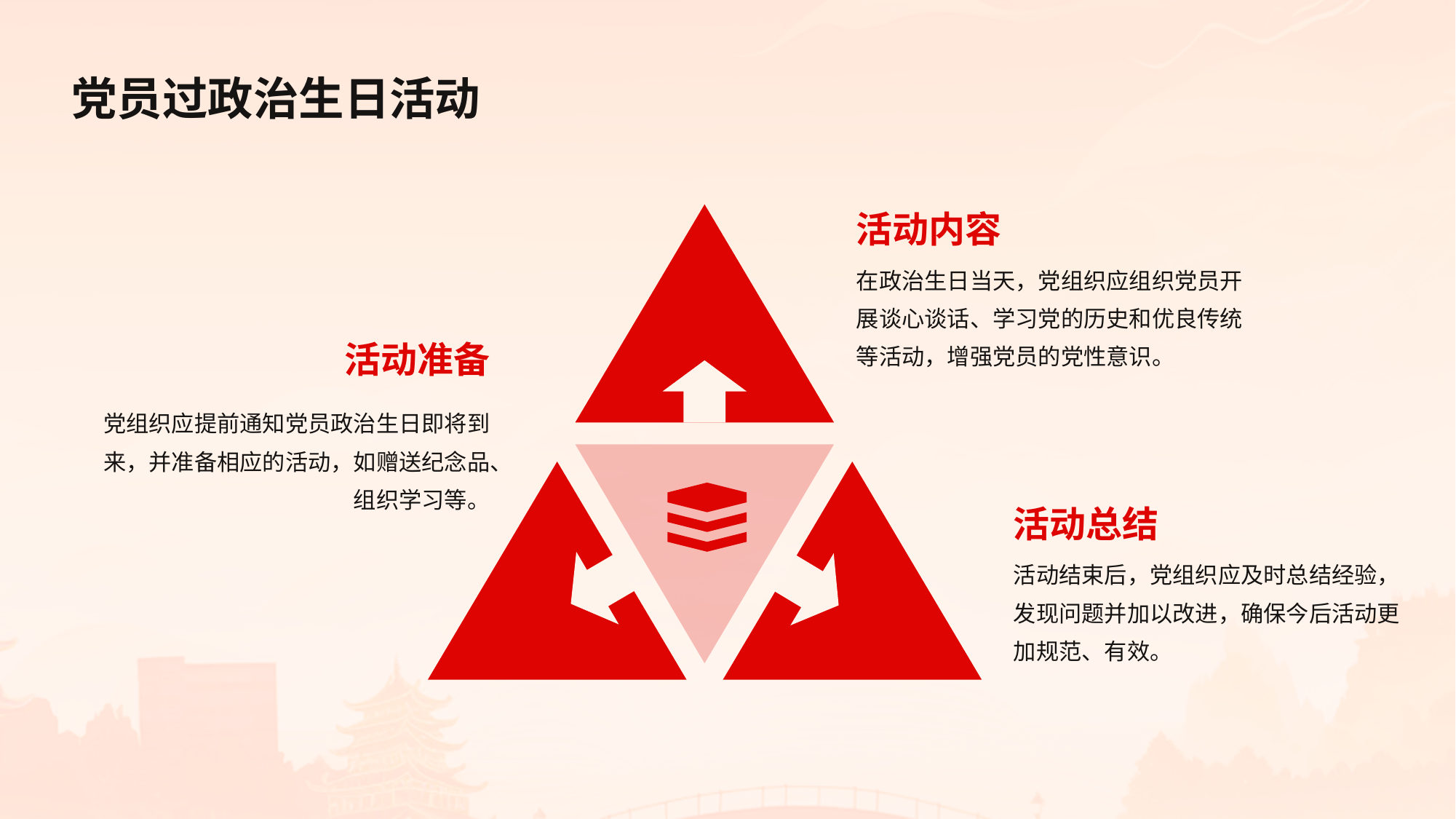

党员过政治生日活动
活动内容

在政治生日当天，党组织应组织党员开展谈心谈话、学习党的历史和优良传统等活动，增强党员的党性意识。
活动准备

党组织应提前通知党员政治生日即将到来，并准备相应的活动，如赠送纪念品、组织学习等。

活动总结

活动结束后，党组织应及时总结经验，发现问题并加以改进，确保今后活动更加规范、有效。